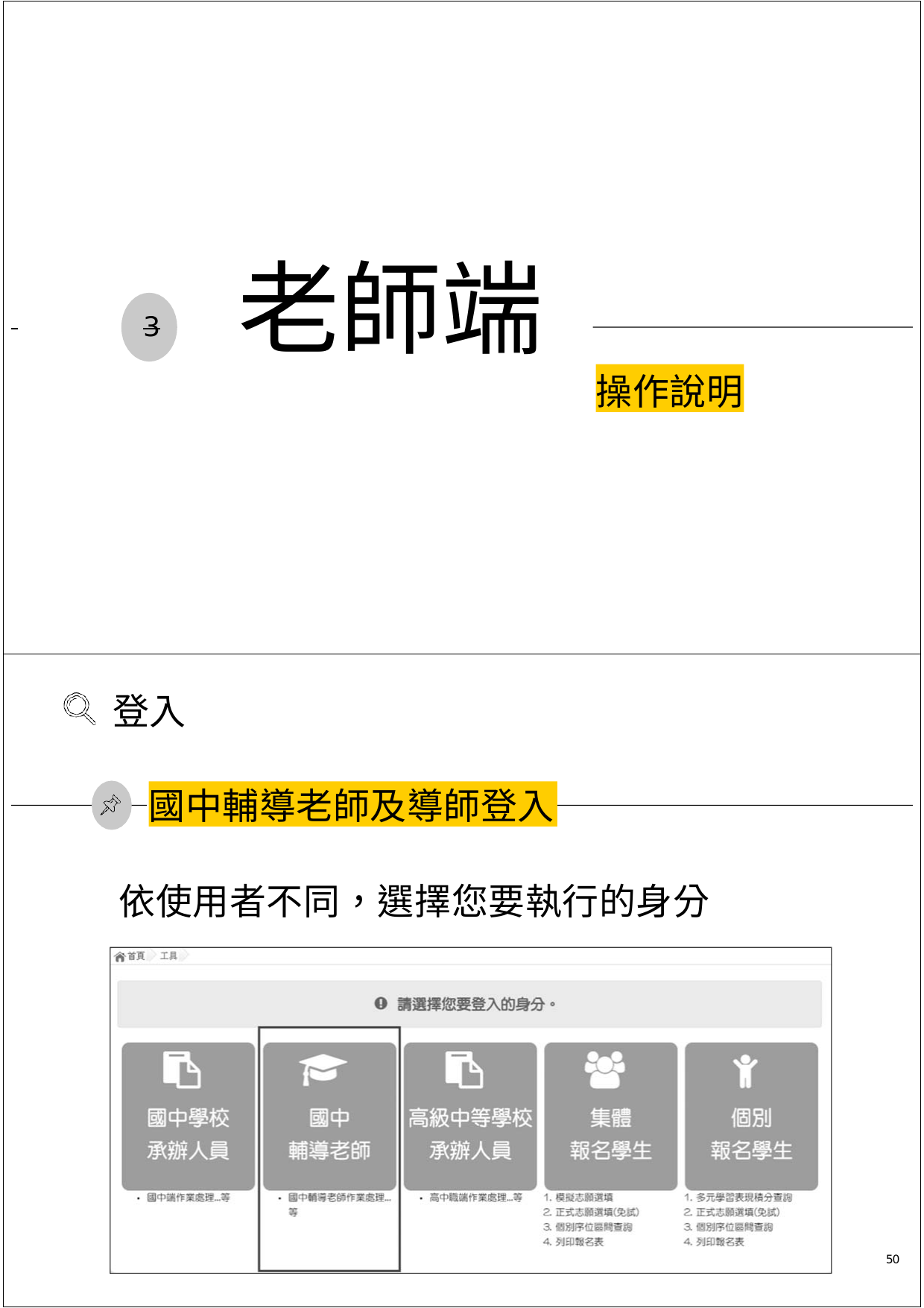

# 老師端

 	3

操作說明

登入

國中輔導老師及導師登入

依使用者不同，選擇您要執行的身分

50